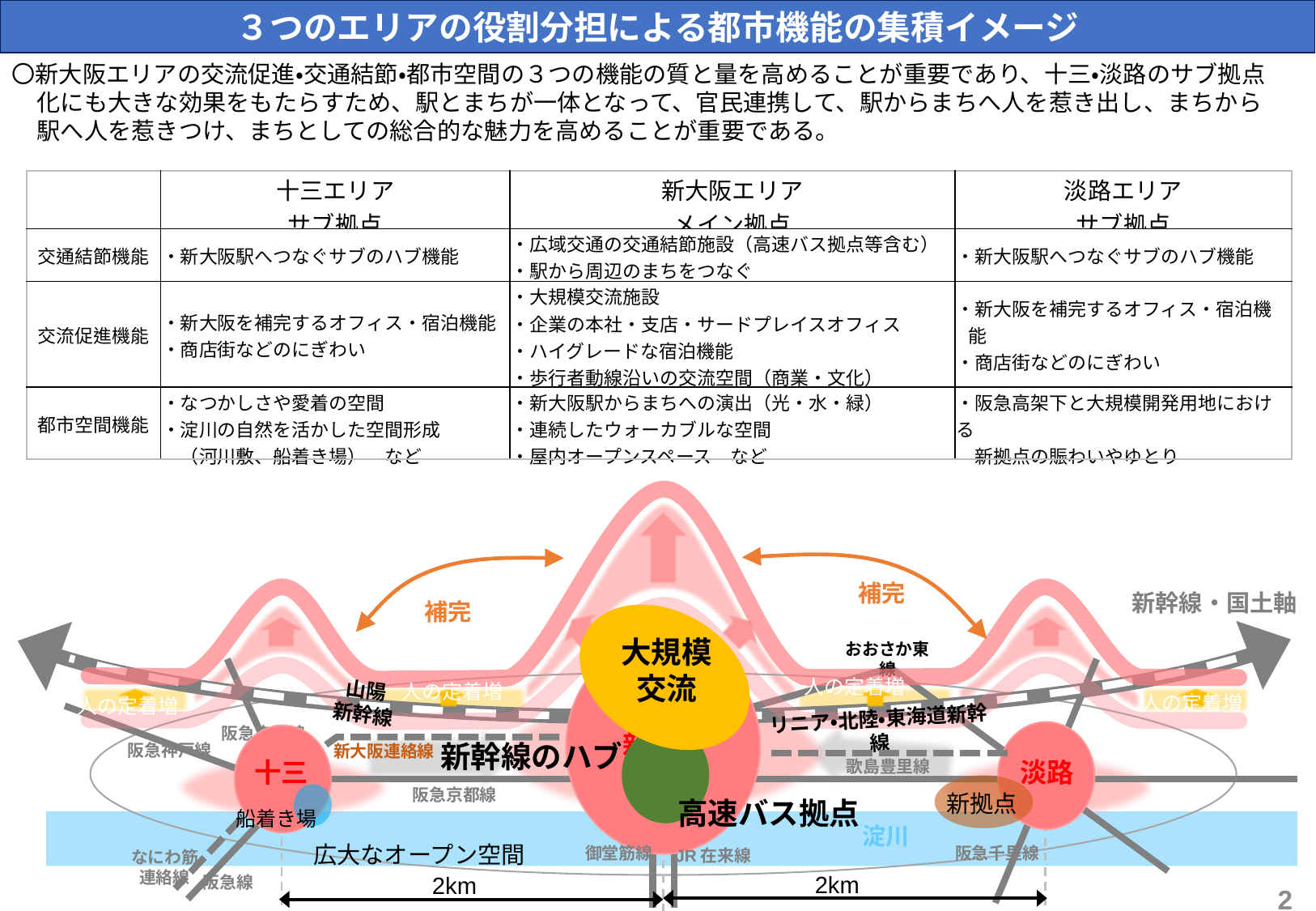

３つのエリアの役割分担による都市機能の集積イメージ
〇新大阪エリアの交流促進・交通結節・都市空間の３つの機能の質と量を高めることが重要であり、十三・淡路のサブ拠点化にも大きな効果をもたらすため、駅とまちが一体となって、官民連携して、駅からまちへ人を惹き出し、まちから駅へ人を惹きつけ、まちとしての総合的な魅力を高めることが重要である。
|  | 十三エリア サブ拠点 | 新大阪エリア メイン拠点 | 淡路エリア サブ拠点 |
| --- | --- | --- | --- |
| 交通結節機能 | ・新大阪駅へつなぐサブのハブ機能 | ・広域交通の交通結節施設（高速バス拠点等含む） ・駅から周辺のまちをつなぐ | ・新大阪駅へつなぐサブのハブ機能 |
| 交流促進機能 | ・新大阪を補完するオフィス・宿泊機能 ・商店街などのにぎわい | ・大規模交流施設 ・企業の本社・支店・サードプレイスオフィス ・ハイグレードな宿泊機能 ・歩行者動線沿いの交流空間（商業・文化） | ・新大阪を補完するオフィス・宿泊機能 ・商店街などのにぎわい |
| 都市空間機能 | ・なつかしさや愛着の空間 ・淀川の自然を活かした空間形成 　（河川敷、船着き場）　など | ・新大阪駅からまちへの演出（光・水・緑） ・連続したウォーカブルな空間 ・屋内オープンスペース　など | ・阪急高架下と大規模開発用地における　 　新拠点の賑わいやゆとり |

新幹線・国土軸

おおさか東線

阪急宝塚線

新大阪

阪急神戸線
新大阪連絡線

十三
淡路

阪急京都線

淀川
御堂筋線
阪急千里線
JR在来線
なにわ筋
連絡線
2km
2km
阪急線

補完

補完
大規模交流
人の定着増
山陽
新幹線
人の定着増

人の定着増
人の定着増
リニア・北陸・東海道新幹線
新幹線のハブ
歌島豊里線
新拠点
高速バス拠点
船着き場
広大なオープン空間
2